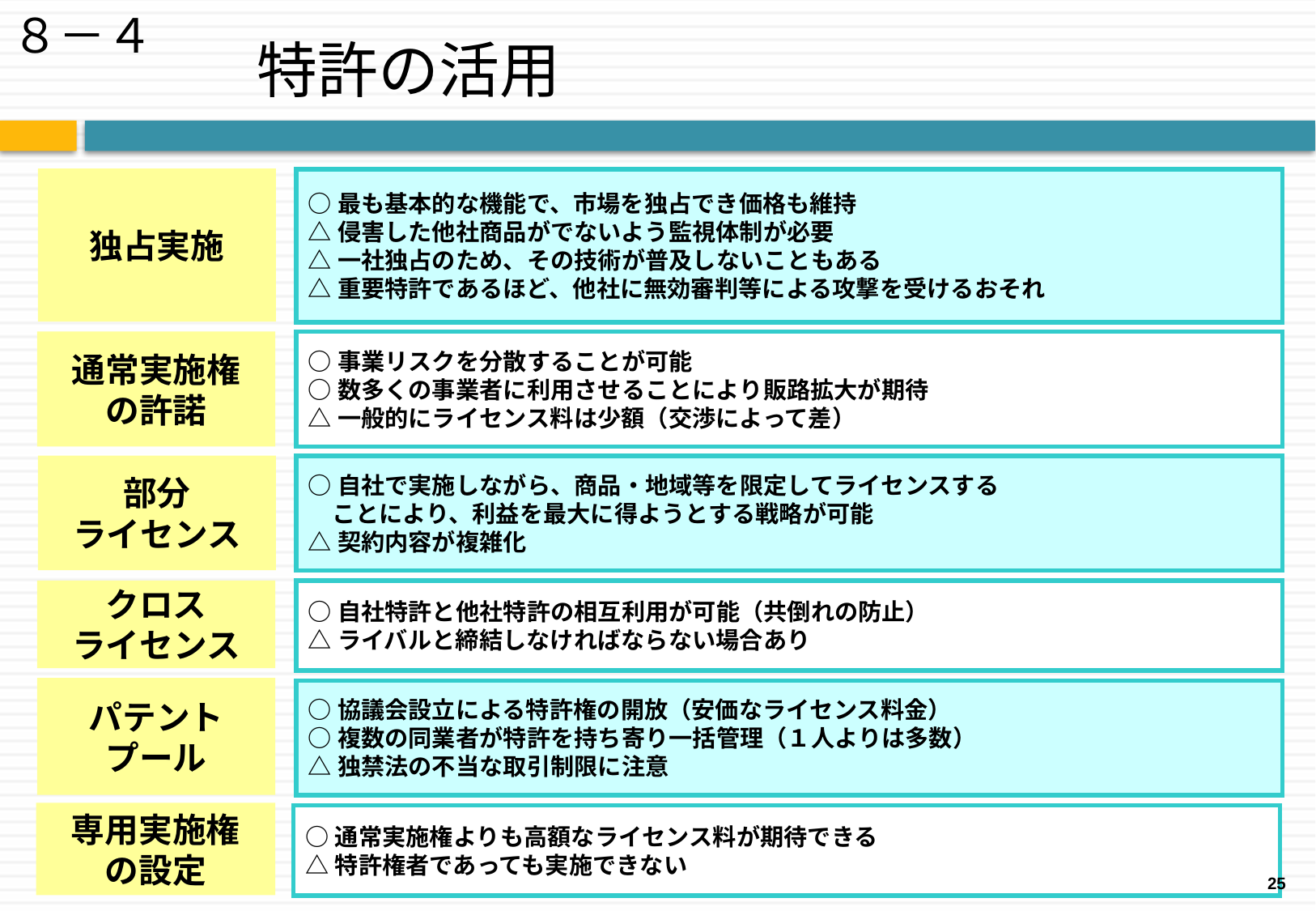

８－４
特許の活用
独占実施
○最も基本的な機能で、市場を独占でき価格も維持
△侵害した他社商品がでないよう監視体制が必要
△一社独占のため、その技術が普及しないこともある
△重要特許であるほど、他社に無効審判等による攻撃を受けるおそれ
通常実施権
の許諾
○事業リスクを分散することが可能
○数多くの事業者に利用させることにより販路拡大が期待
△一般的にライセンス料は少額（交渉によって差）
部分
ライセンス
○自社で実施しながら、商品・地域等を限定してライセンスする
　ことにより、利益を最大に得ようとする戦略が可能
△契約内容が複雑化
クロス
ライセンス
○自社特許と他社特許の相互利用が可能（共倒れの防止）
△ライバルと締結しなければならない場合あり
パテント
プール
○協議会設立による特許権の開放（安価なライセンス料金）
○複数の同業者が特許を持ち寄り一括管理（１人よりは多数）
△独禁法の不当な取引制限に注意
専用実施権
の設定
○通常実施権よりも高額なライセンス料が期待できる
△特許権者であっても実施できない
25